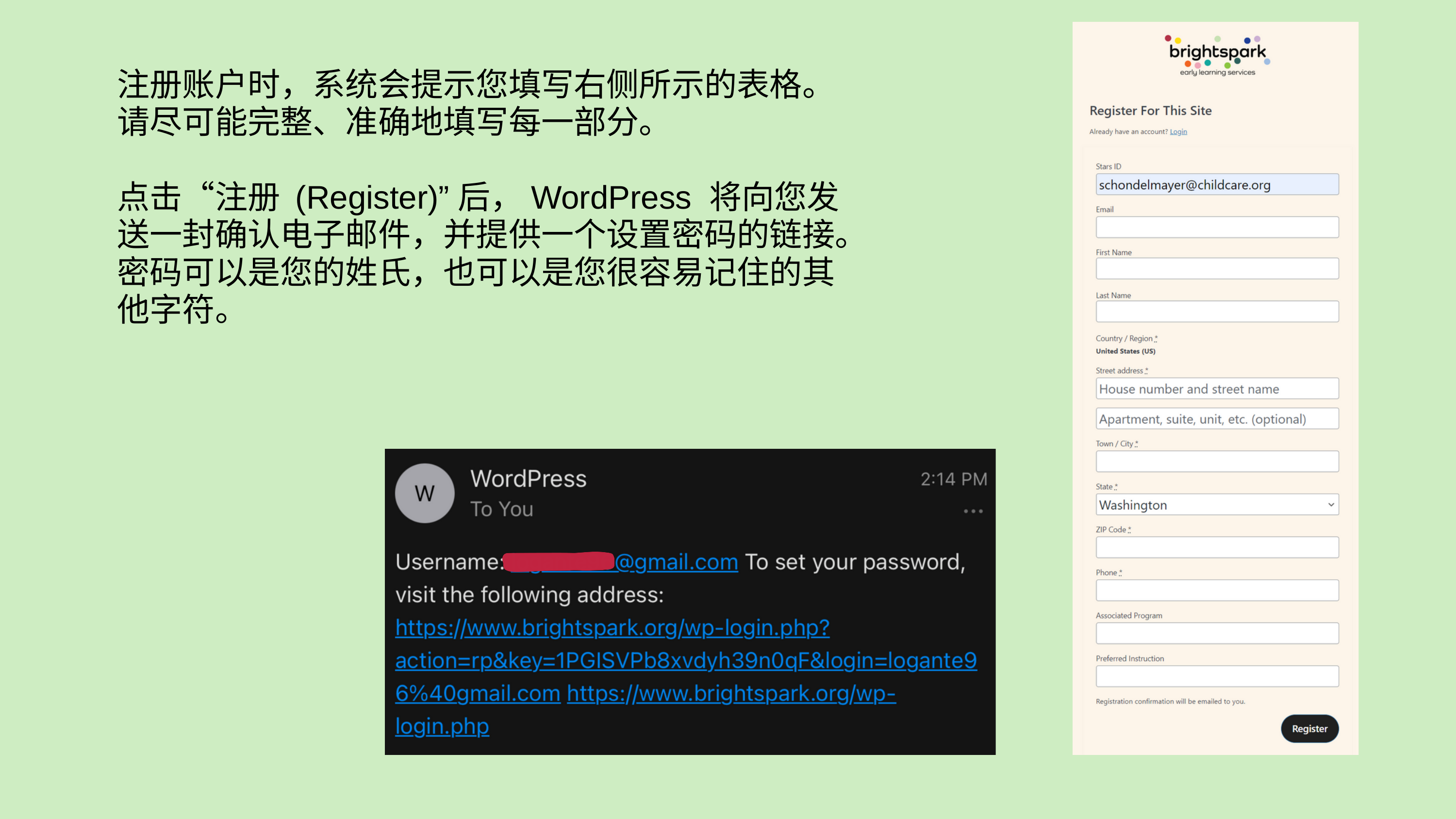

注册账户时，系统会提示您填写右侧所示的表格。请尽可能完整、准确地填写每一部分。

点击“注册 (Register)”后，WordPress 将向您发送一封确认电子邮件，并提供一个设置密码的链接。密码可以是您的姓氏，也可以是您很容易记住的其他字符。